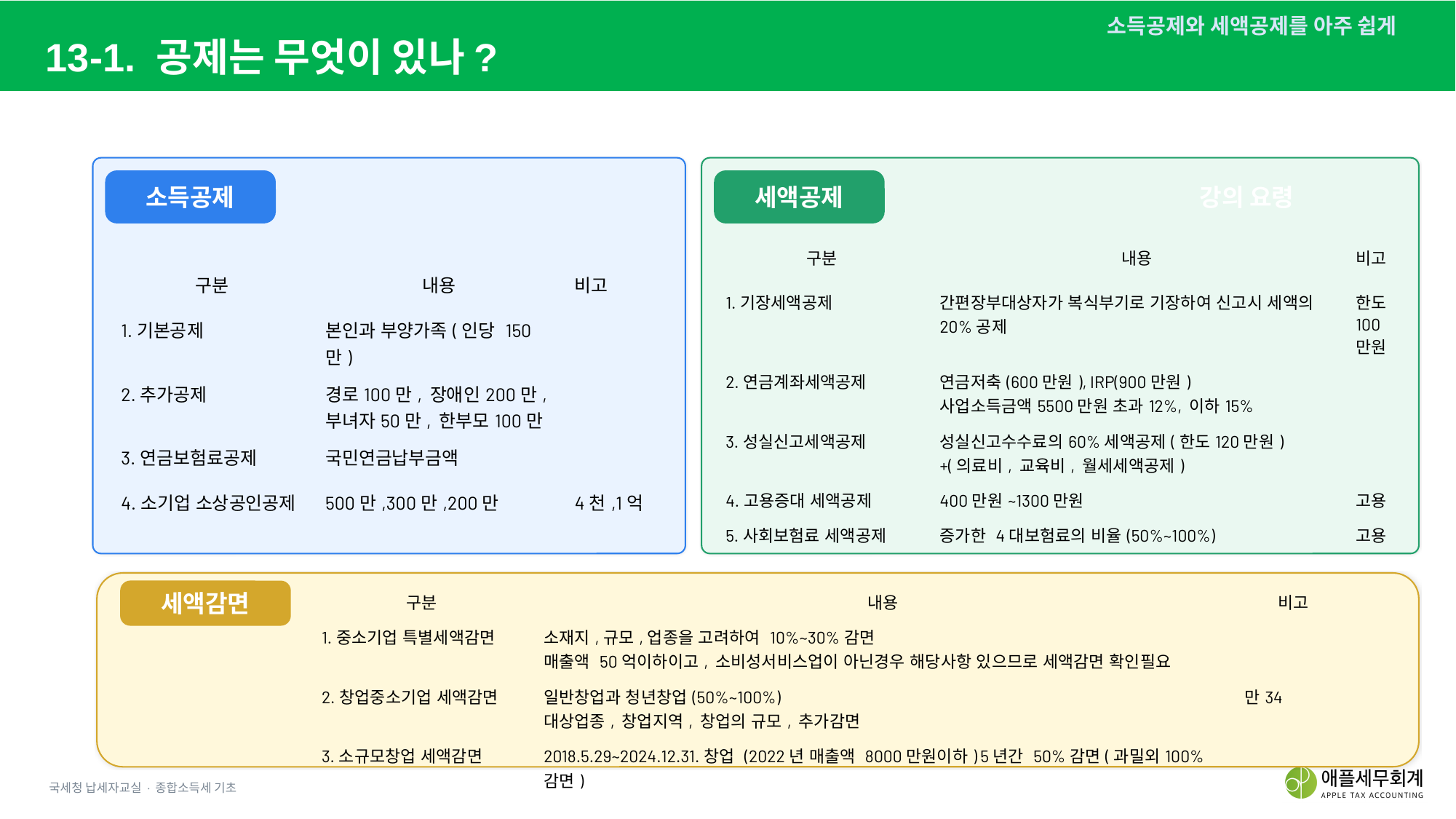

소득공제와 세액공제를 아주 쉽게
13-1. 공제는 무엇이 있나?

소득공제
세액공제
강의 요령
| 구분 | 내용 | 비고 |
| --- | --- | --- |
| 1.기장세액공제 | 간편장부대상자가 복식부기로 기장하여 신고시 세액의 20%공제 | 한도100만원 |
| 2.연금계좌세액공제 | 연금저축(600만원), IRP(900만원) 사업소득금액5500만원 초과12%, 이하15% |  |
| 3.성실신고세액공제 | 성실신고수수료의60%세액공제(한도120만원) +(의료비, 교육비, 월세세액공제) |  |
| 4.고용증대 세액공제 | 400만원~1300만원 | 고용 |
| 5.사회보험료 세액공제 | 증가한 4대보험료의 비율(50%~100%) | 고용 |
| 구분 | 내용 | 비고 |
| --- | --- | --- |
| 1.기본공제 | 본인과 부양가족(인당 150만) |  |
| 2.추가공제 | 경로100만, 장애인200만, 부녀자50만, 한부모100만 |  |
| 3.연금보험료공제 | 국민연금납부금액 |  |
| 4.소기업 소상공인공제 | 500만,300만,200만 | 4천,1억 |

| 구분 | 내용 | 비고 |
| --- | --- | --- |
| 1.중소기업 특별세액감면 | 소재지,규모,업종을 고려하여 10%~30%감면 매출액 50억이하이고, 소비성서비스업이 아닌경우 해당사항 있으므로 세액감면 확인필요 |  |
| 2.창업중소기업 세액감면 | 일반창업과 청년창업(50%~100%) 대상업종, 창업지역, 창업의 규모, 추가감면 | 만34 |
| 3.소규모창업 세액감면 | 2018.5.29~2024.12.31.창업 (2022년 매출액 8000만원이하) 5년간 50%감면(과밀외100%감면) |  |
세액감면
국세청 납세자교실 · 종합소득세 기초